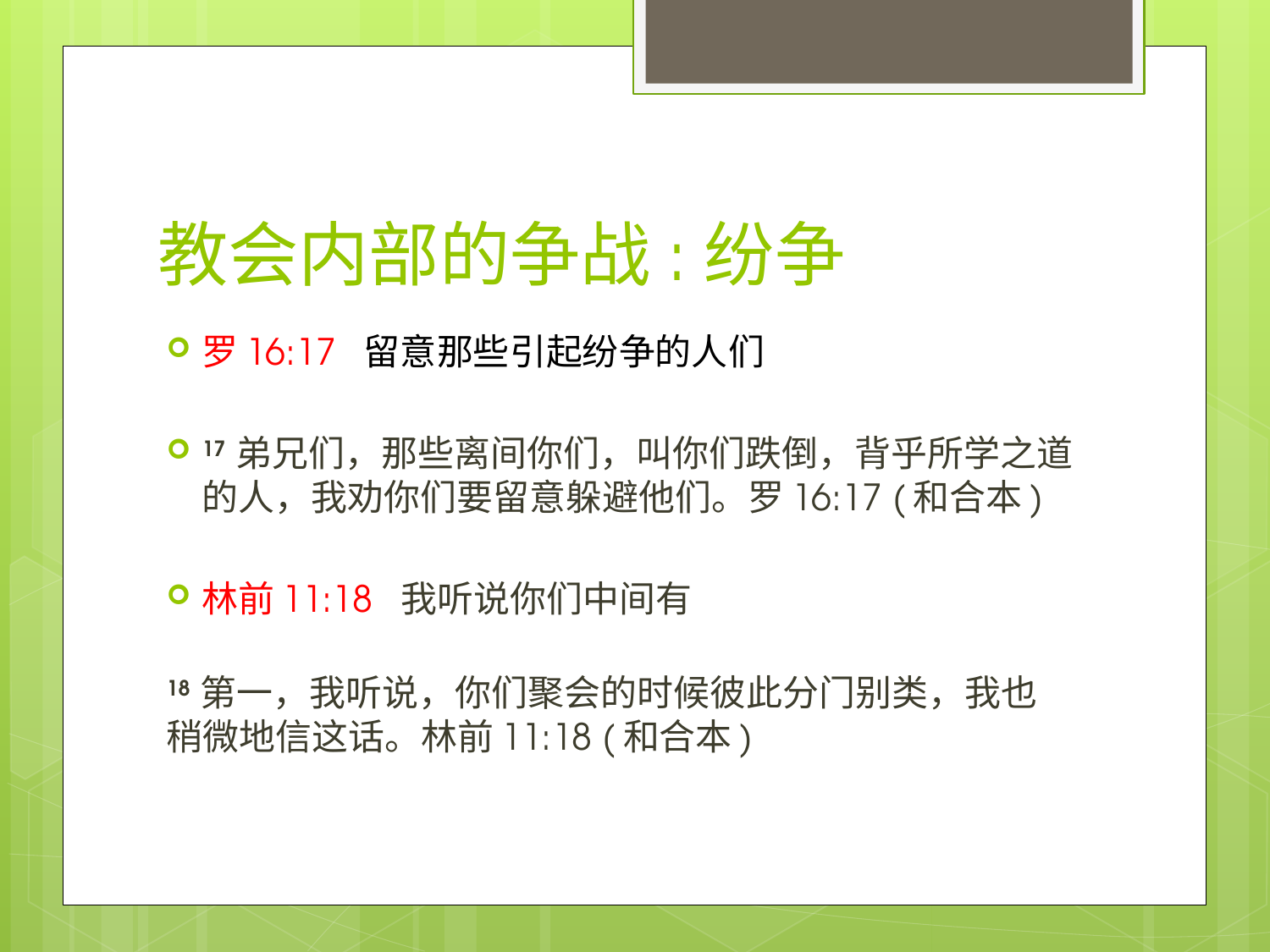

# 教会内部的争战:纷争
罗16:17  留意那些引起纷争的人们

17 弟兄们，那些离间你们，叫你们跌倒，背乎所学之道的人，我劝你们要留意躲避他们。罗16:17 (和合本)

林前11:18  我听说你们中间有

18 第一，我听说，你们聚会的时候彼此分门别类，我也稍微地信这话。林前11:18 (和合本)